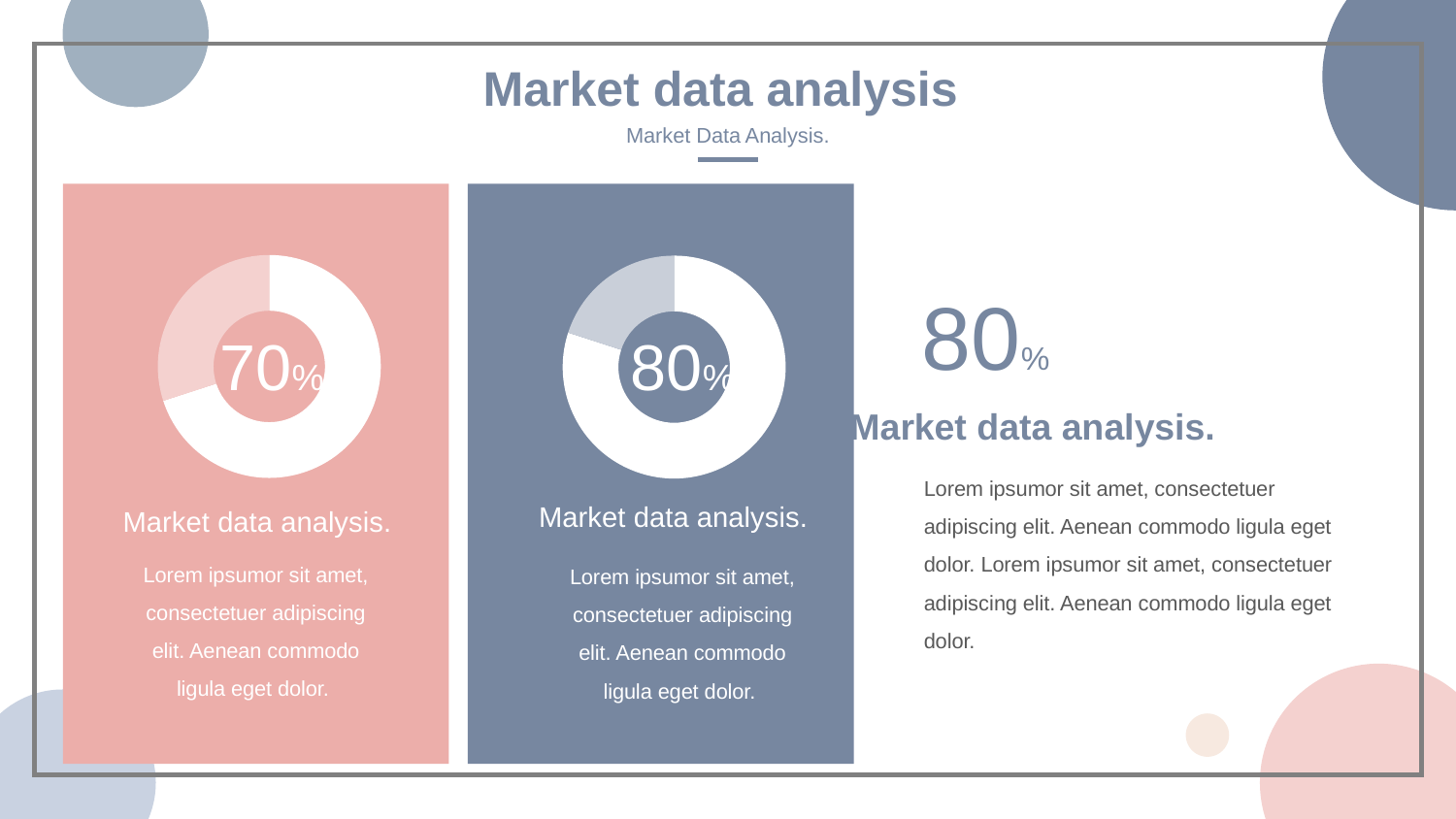

Market data analysis
Market Data Analysis.

### Chart

| Category | 销售额 |
|---|---|
| 第一季度 | 7.0 |
| 第二季度 | 3.0 |

### Chart

| Category | 销售额 |
|---|---|
| 第一季度 | 8.0 |
| 第二季度 | 2.0 |
80%
70%
80%
Market data analysis.
Lorem ipsumor sit amet, consectetuer adipiscing elit. Aenean commodo ligula eget dolor. Lorem ipsumor sit amet, consectetuer adipiscing elit. Aenean commodo ligula eget dolor.
Market data analysis.
Market data analysis.
Lorem ipsumor sit amet, consectetuer adipiscing elit. Aenean commodo ligula eget dolor.
Lorem ipsumor sit amet, consectetuer adipiscing elit. Aenean commodo ligula eget dolor.